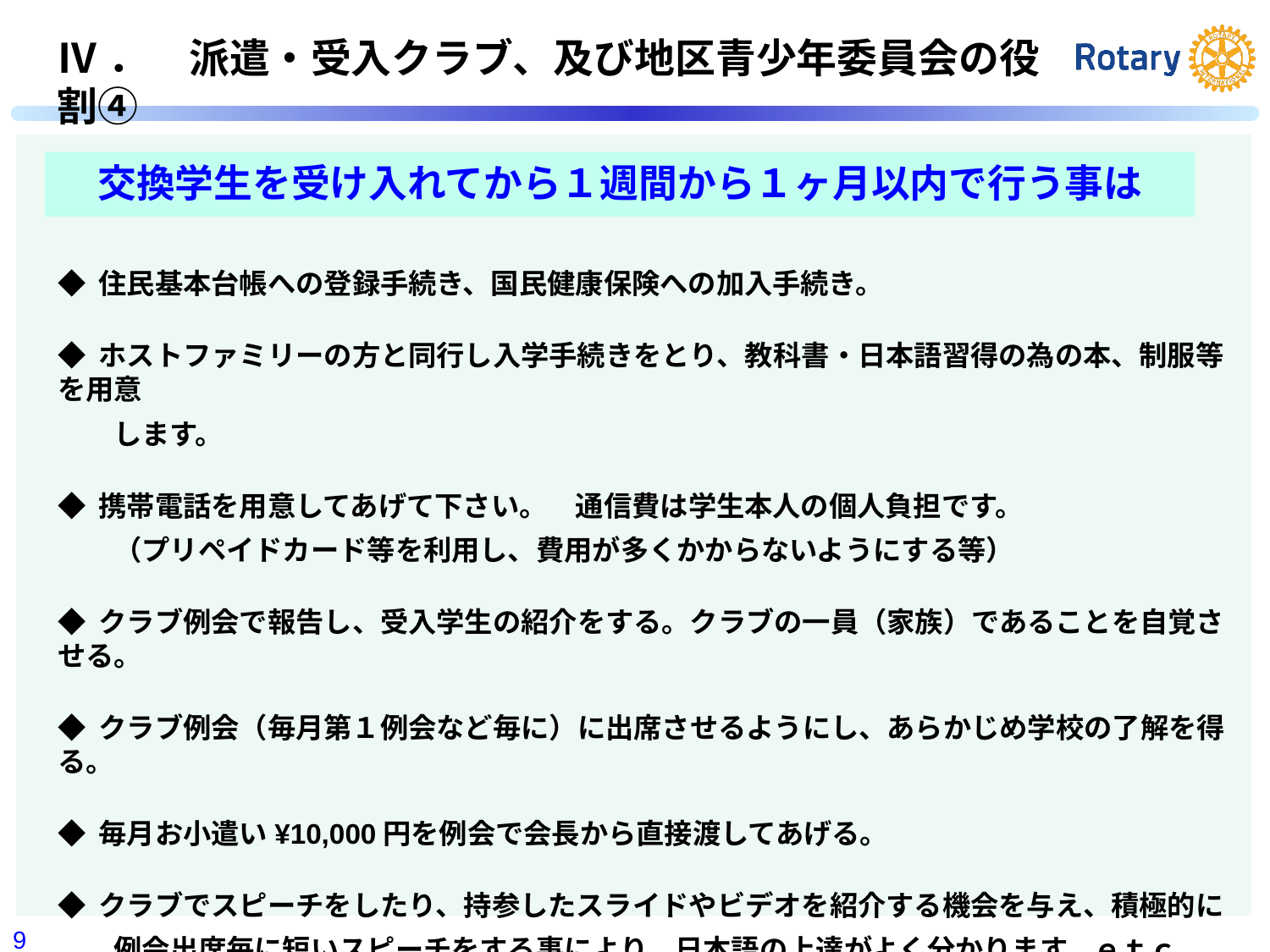

Ⅳ．　派遣・受入クラブ、及び地区青少年委員会の役割④
|  |
| --- |
交換学生を受け入れてから１週間から１ヶ月以内で行う事は
◆ 住民基本台帳への登録手続き、国民健康保険への加入手続き。

◆ ホストファミリーの方と同行し入学手続きをとり、教科書・日本語習得の為の本、制服等を用意
　　します。

◆ 携帯電話を用意してあげて下さい。　通信費は学生本人の個人負担です。
　　（プリペイドカード等を利用し、費用が多くかからないようにする等）

◆ クラブ例会で報告し、受入学生の紹介をする。クラブの一員（家族）であることを自覚させる。

◆ クラブ例会（毎月第１例会など毎に）に出席させるようにし、あらかじめ学校の了解を得る。

◆ 毎月お小遣い¥10,000円を例会で会長から直接渡してあげる。

◆ クラブでスピーチをしたり、持参したスライドやビデオを紹介する機会を与え、積極的に
　　例会出席毎に短いスピーチをする事により、日本語の上達がよく分かります。ｅｔｃ．

9